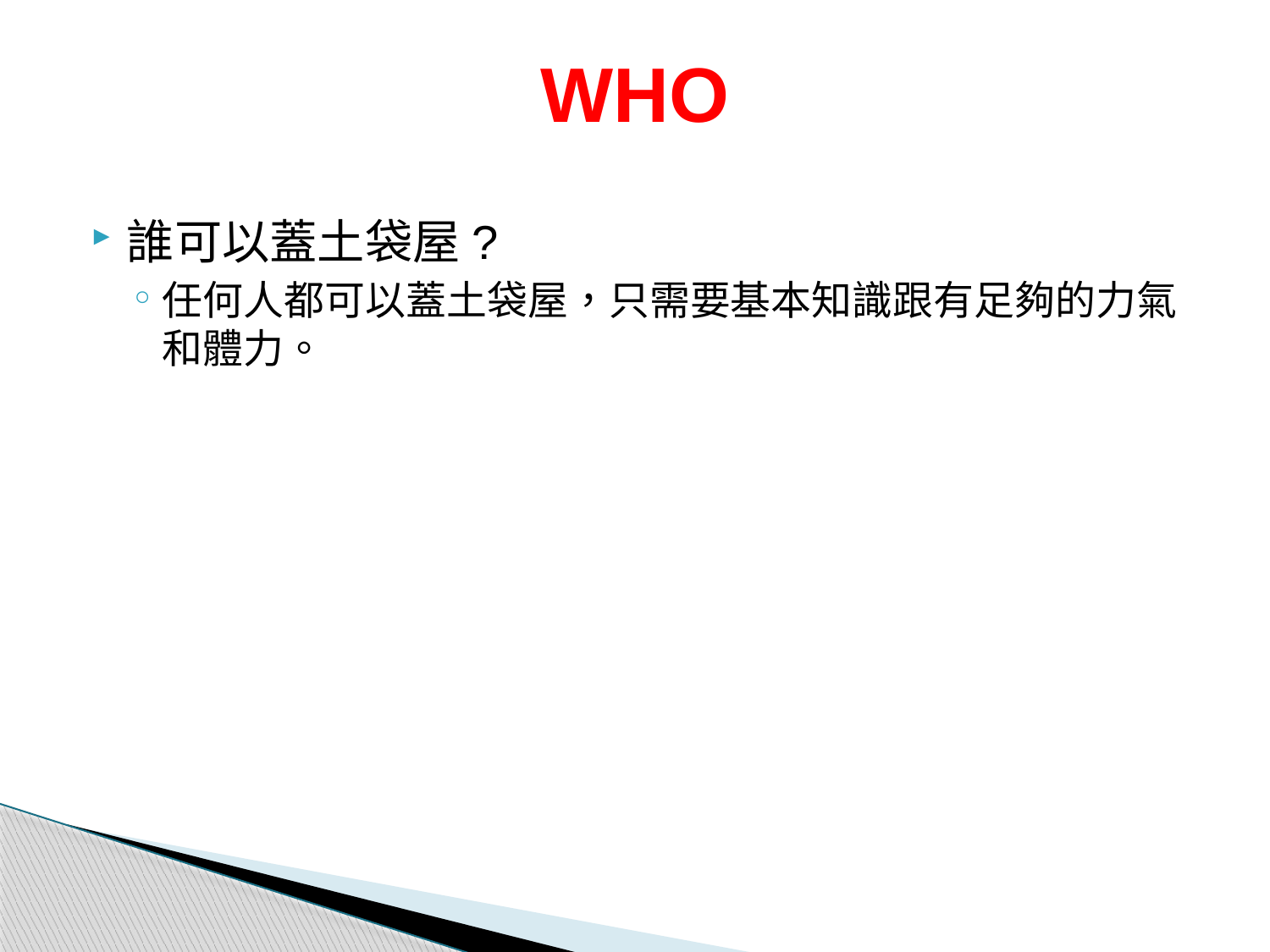

# WHO
誰可以蓋土袋屋?
任何人都可以蓋土袋屋，只需要基本知識跟有足夠的力氣和體力。